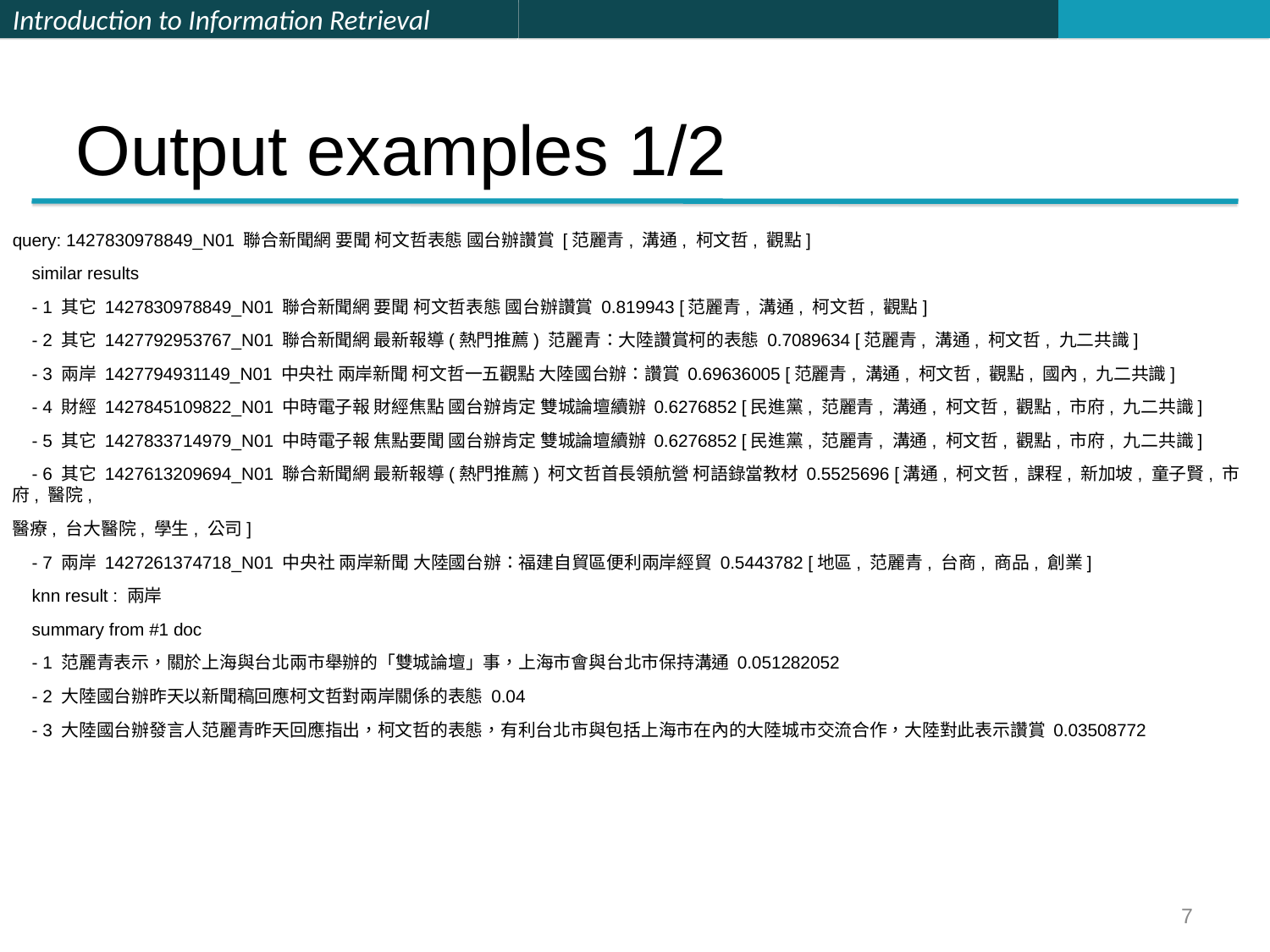

# Output examples 1/2
query: 1427830978849_N01 聯合新聞網 要聞 柯文哲表態 國台辦讚賞 [范麗青, 溝通, 柯文哲, 觀點]
    similar results
    - 1 其它 1427830978849_N01 聯合新聞網 要聞 柯文哲表態 國台辦讚賞 0.819943 [范麗青, 溝通, 柯文哲, 觀點]
    - 2 其它 1427792953767_N01 聯合新聞網 最新報導(熱門推薦) 范麗青：大陸讚賞柯的表態 0.7089634 [范麗青, 溝通, 柯文哲, 九二共識]
    - 3 兩岸 1427794931149_N01 中央社 兩岸新聞 柯文哲一五觀點 大陸國台辦：讚賞 0.69636005 [范麗青, 溝通, 柯文哲, 觀點, 國內, 九二共識]
    - 4 財經 1427845109822_N01 中時電子報 財經焦點 國台辦肯定 雙城論壇續辦 0.6276852 [民進黨, 范麗青, 溝通, 柯文哲, 觀點, 市府, 九二共識]
    - 5 其它 1427833714979_N01 中時電子報 焦點要聞 國台辦肯定 雙城論壇續辦 0.6276852 [民進黨, 范麗青, 溝通, 柯文哲, 觀點, 市府, 九二共識]
    - 6 其它 1427613209694_N01 聯合新聞網 最新報導(熱門推薦) 柯文哲首長領航營 柯語錄當教材 0.5525696 [溝通, 柯文哲, 課程, 新加坡, 童子賢, 市府, 醫院,
醫療, 台大醫院, 學生, 公司]
    - 7 兩岸 1427261374718_N01 中央社 兩岸新聞 大陸國台辦：福建自貿區便利兩岸經貿 0.5443782 [地區, 范麗青, 台商, 商品, 創業]
    knn result : 兩岸
    summary from #1 doc
    - 1 范麗青表示，關於上海與台北兩市舉辦的「雙城論壇」事，上海市會與台北市保持溝通 0.051282052
    - 2 大陸國台辦昨天以新聞稿回應柯文哲對兩岸關係的表態 0.04
    - 3 大陸國台辦發言人范麗青昨天回應指出，柯文哲的表態，有利台北市與包括上海市在內的大陸城市交流合作，大陸對此表示讚賞 0.03508772
7